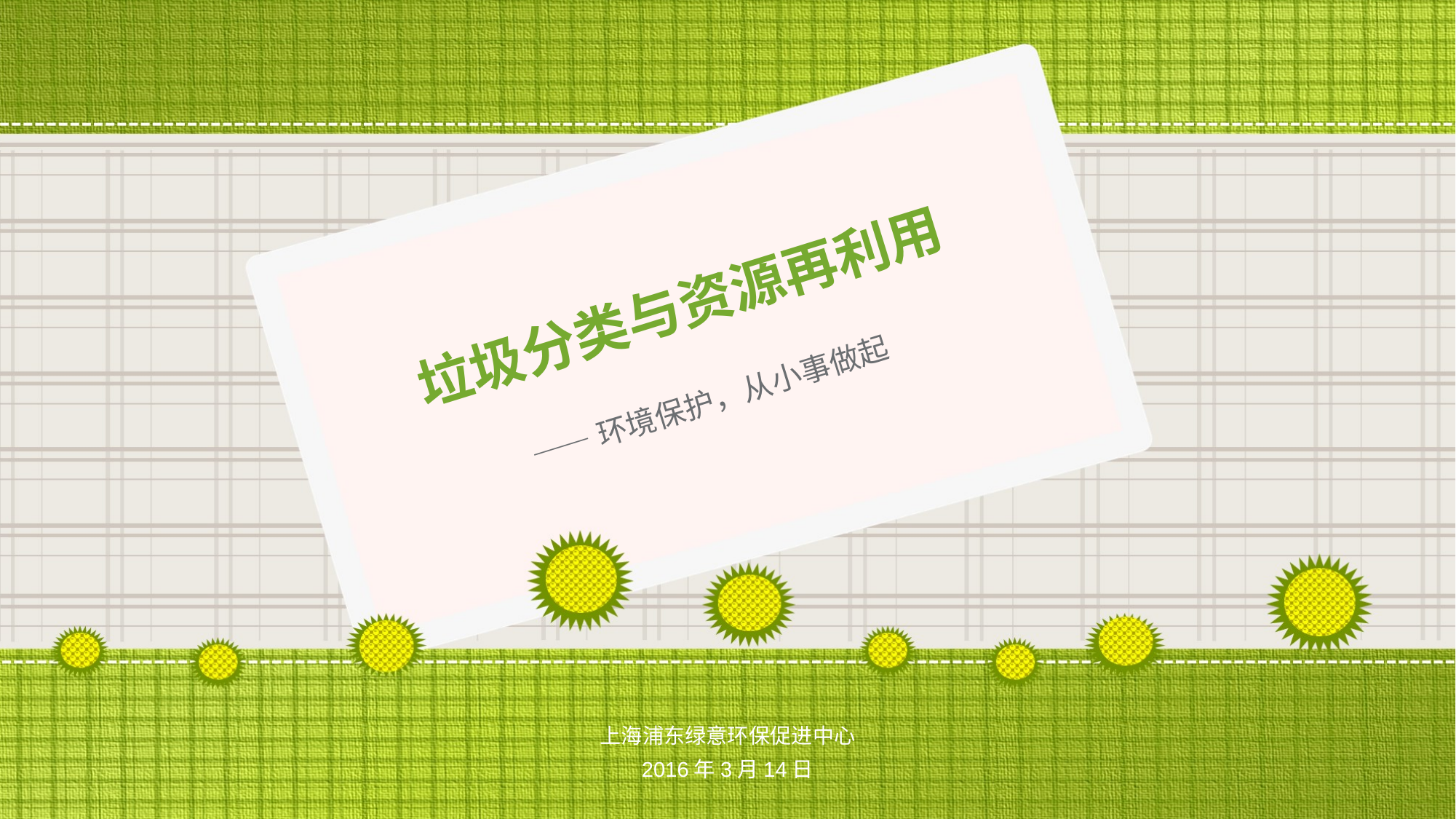

# 垃圾分类与资源再利用
——环境保护，从小事做起
上海浦东绿意环保促进中心
2016年3月14日